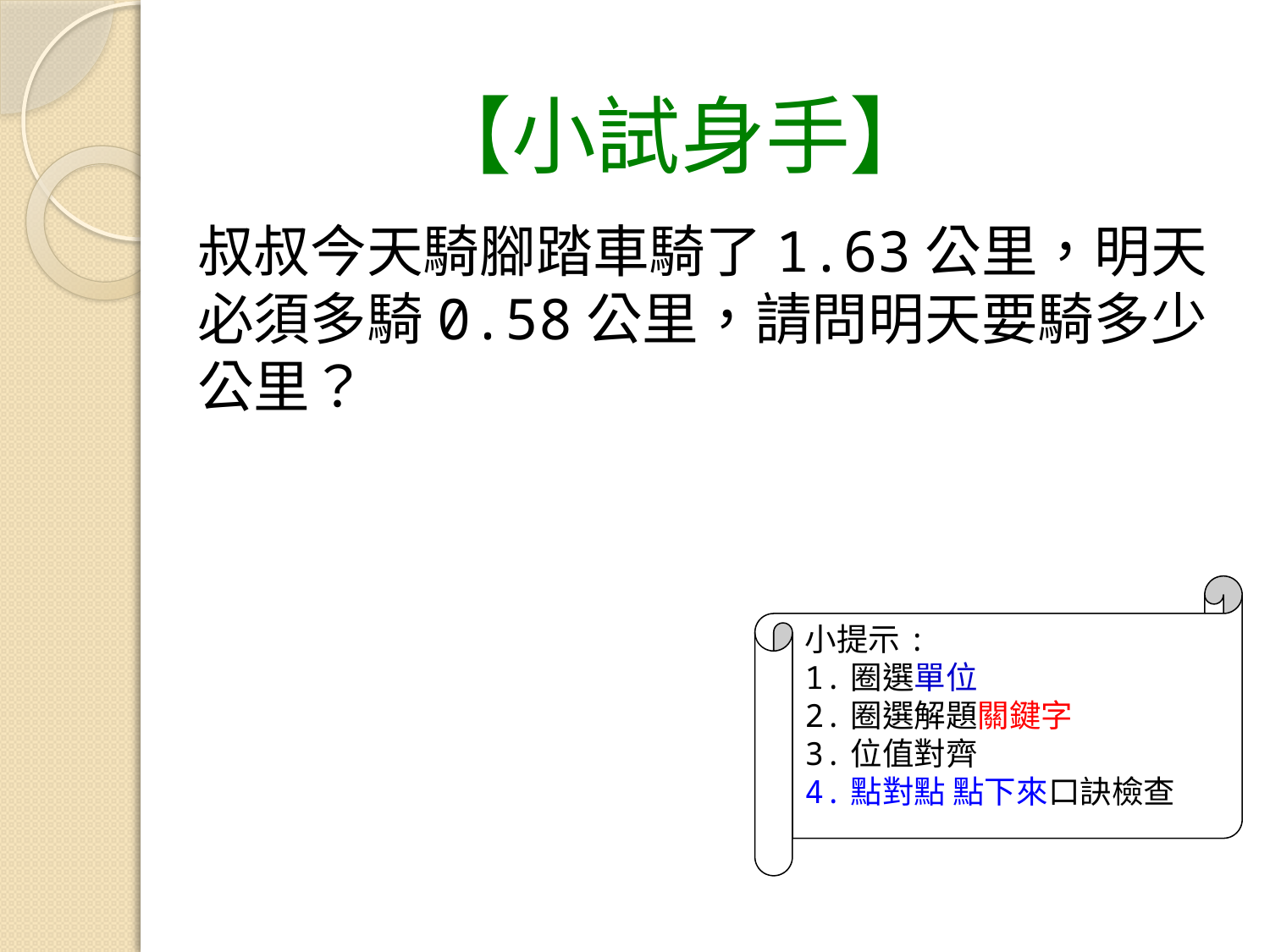

【小試身手】
叔叔今天騎腳踏車騎了1.63公里，明天必須多騎0.58公里，請問明天要騎多少公里？
小提示:
1.圈選單位
2.圈選解題關鍵字
3.位值對齊
4.點對點 點下來口訣檢查